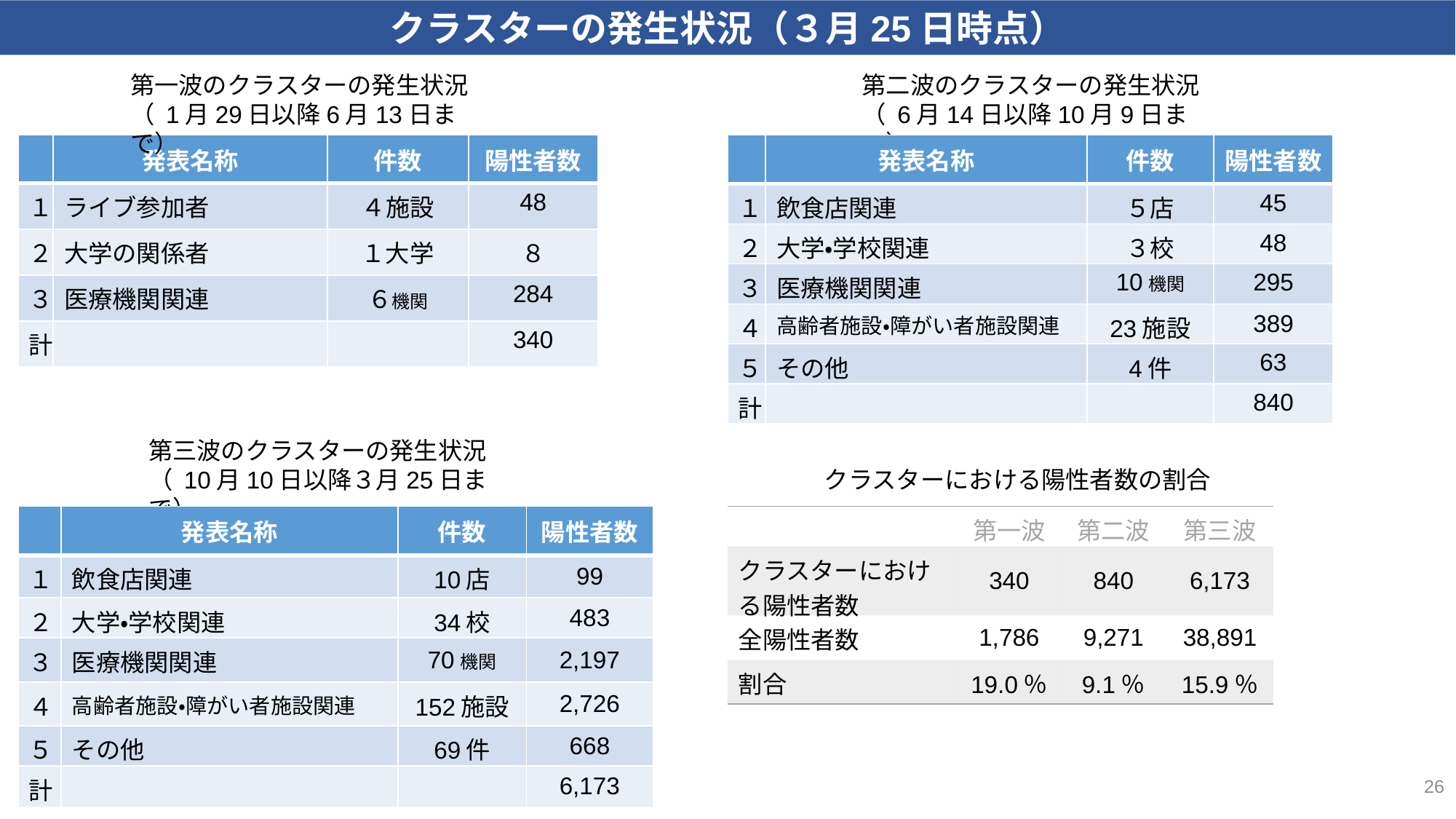

クラスターの発生状況（３月25日時点）
第一波のクラスターの発生状況
（ 1月29日以降6月13日まで）
第二波のクラスターの発生状況
（ 6月14日以降10月9日まで）
|  | 発表名称 | 件数 | 陽性者数 |
| --- | --- | --- | --- |
| １ | ライブ参加者 | ４施設 | 48 |
| ２ | 大学の関係者 | １大学 | ８ |
| ３ | 医療機関関連 | ６機関 | 284 |
| 計 |  |  | 340 |
|  | 発表名称 | 件数 | 陽性者数 |
| --- | --- | --- | --- |
| １ | 飲食店関連 | ５店 | 45 |
| ２ | 大学・学校関連 | ３校 | 48 |
| ３ | 医療機関関連 | 10機関 | 295 |
| ４ | 高齢者施設・障がい者施設関連 | 23施設 | 389 |
| ５ | その他 | 4件 | 63 |
| 計 |  |  | 840 |
第三波のクラスターの発生状況
（ 10月10日以降３月25日まで）
クラスターにおける陽性者数の割合
|  | 発表名称 | 件数 | 陽性者数 |
| --- | --- | --- | --- |
| １ | 飲食店関連 | 10店 | 99 |
| ２ | 大学・学校関連 | 34校 | 483 |
| ３ | 医療機関関連 | 70機関 | 2,197 |
| ４ | 高齢者施設・障がい者施設関連 | 152施設 | 2,726 |
| ５ | その他 | 69件 | 668 |
| 計 |  |  | 6,173 |
|  | 第一波 | 第二波 | 第三波 |
| --- | --- | --- | --- |
| クラスターにおける陽性者数 | 340 | 840 | 6,173 |
| 全陽性者数 | 1,786 | 9,271 | 38,891 |
| 割合 | 19.0％ | 9.1％ | 15.9％ |
26